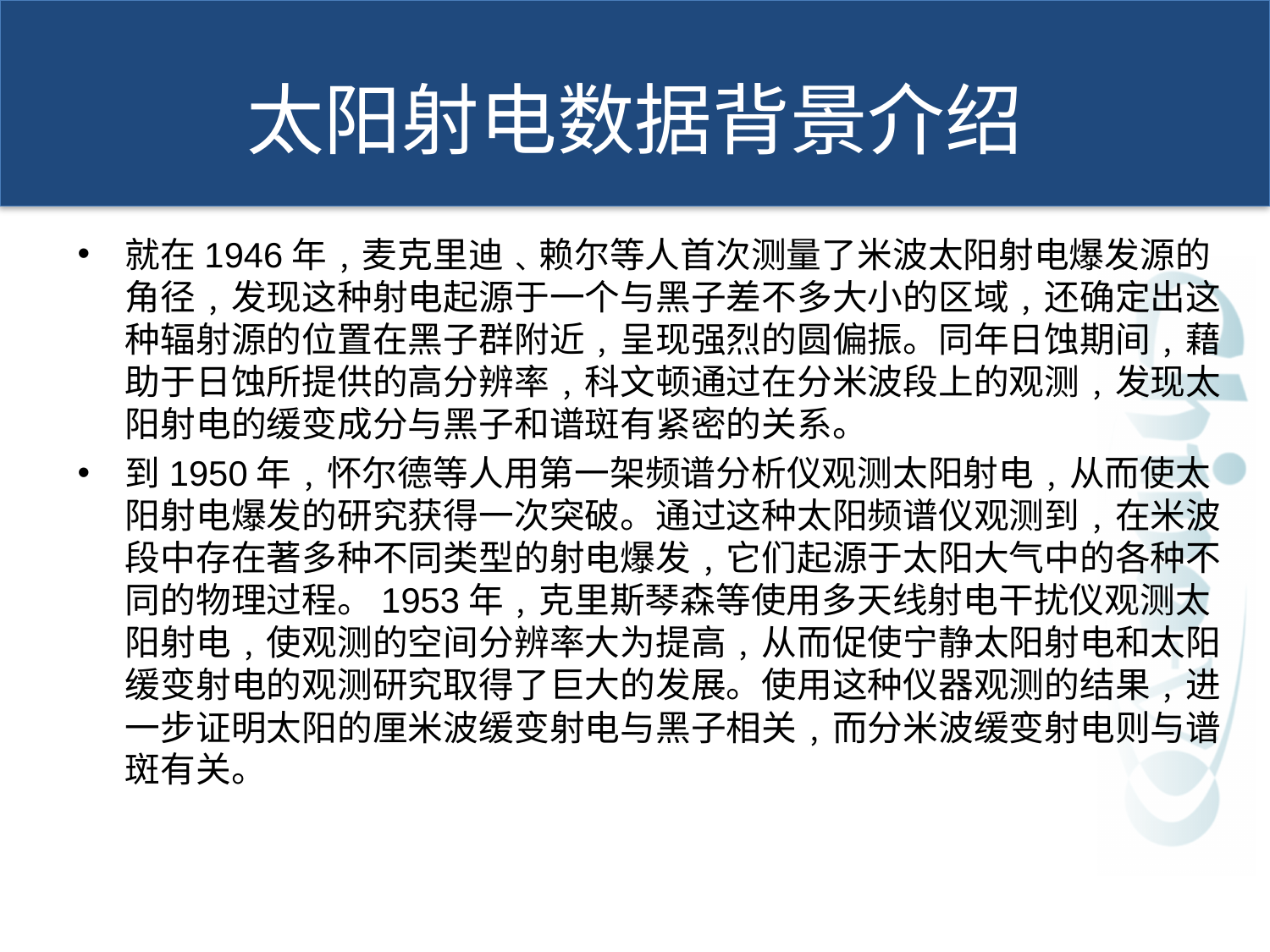

# 太阳射电数据背景介绍
就在1946年﹐麦克里迪﹑赖尔等人首次测量了米波太阳射电爆发源的角径﹐发现这种射电起源于一个与黑子差不多大小的区域﹐还确定出这种辐射源的位置在黑子群附近﹐呈现强烈的圆偏振。同年日蚀期间﹐藉助于日蚀所提供的高分辨率﹐科文顿通过在分米波段上的观测﹐发现太阳射电的缓变成分与黑子和谱斑有紧密的关系。
到1950年﹐怀尔德等人用第一架频谱分析仪观测太阳射电﹐从而使太阳射电爆发的研究获得一次突破。通过这种太阳频谱仪观测到﹐在米波段中存在著多种不同类型的射电爆发﹐它们起源于太阳大气中的各种不同的物理过程。1953年﹐克里斯琴森等使用多天线射电干扰仪观测太阳射电﹐使观测的空间分辨率大为提高﹐从而促使宁静太阳射电和太阳缓变射电的观测研究取得了巨大的发展。使用这种仪器观测的结果﹐进一步证明太阳的厘米波缓变射电与黑子相关﹐而分米波缓变射电则与谱斑有关。